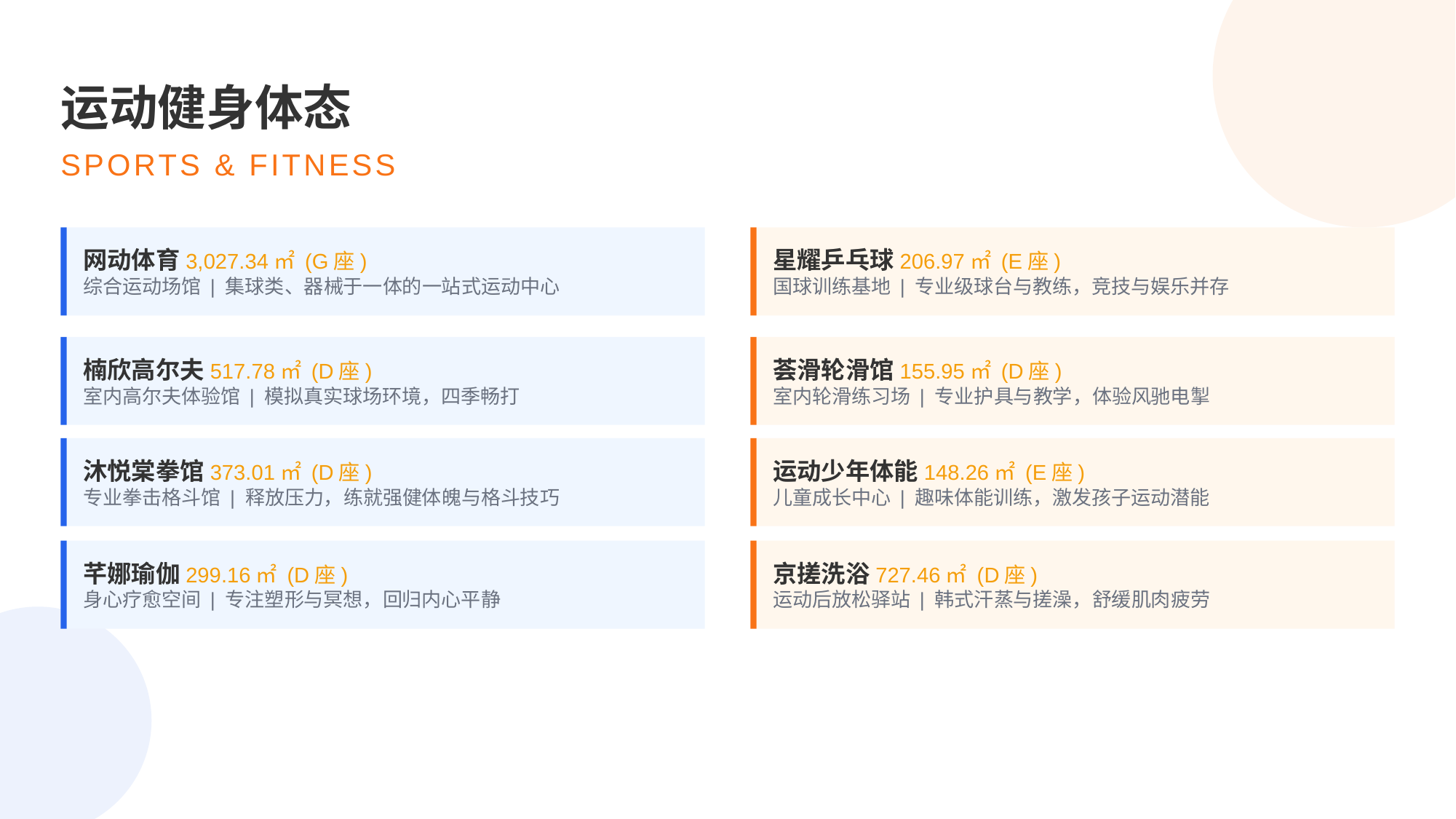

运动健身体态
SPORTS & FITNESS

网动体育3,027.34㎡ (G座)
综合运动场馆 | 集球类、器械于一体的一站式运动中心

星耀乒乓球206.97㎡ (E座)
国球训练基地 | 专业级球台与教练，竞技与娱乐并存

楠欣高尔夫517.78㎡ (D座)
室内高尔夫体验馆 | 模拟真实球场环境，四季畅打

荟滑轮滑馆155.95㎡ (D座)
室内轮滑练习场 | 专业护具与教学，体验风驰电掣

沐悦棠拳馆373.01㎡ (D座)
专业拳击格斗馆 | 释放压力，练就强健体魄与格斗技巧

运动少年体能148.26㎡ (E座)
儿童成长中心 | 趣味体能训练，激发孩子运动潜能

芊娜瑜伽299.16㎡ (D座)
身心疗愈空间 | 专注塑形与冥想，回归内心平静

京搓洗浴727.46㎡ (D座)
运动后放松驿站 | 韩式汗蒸与搓澡，舒缓肌肉疲劳